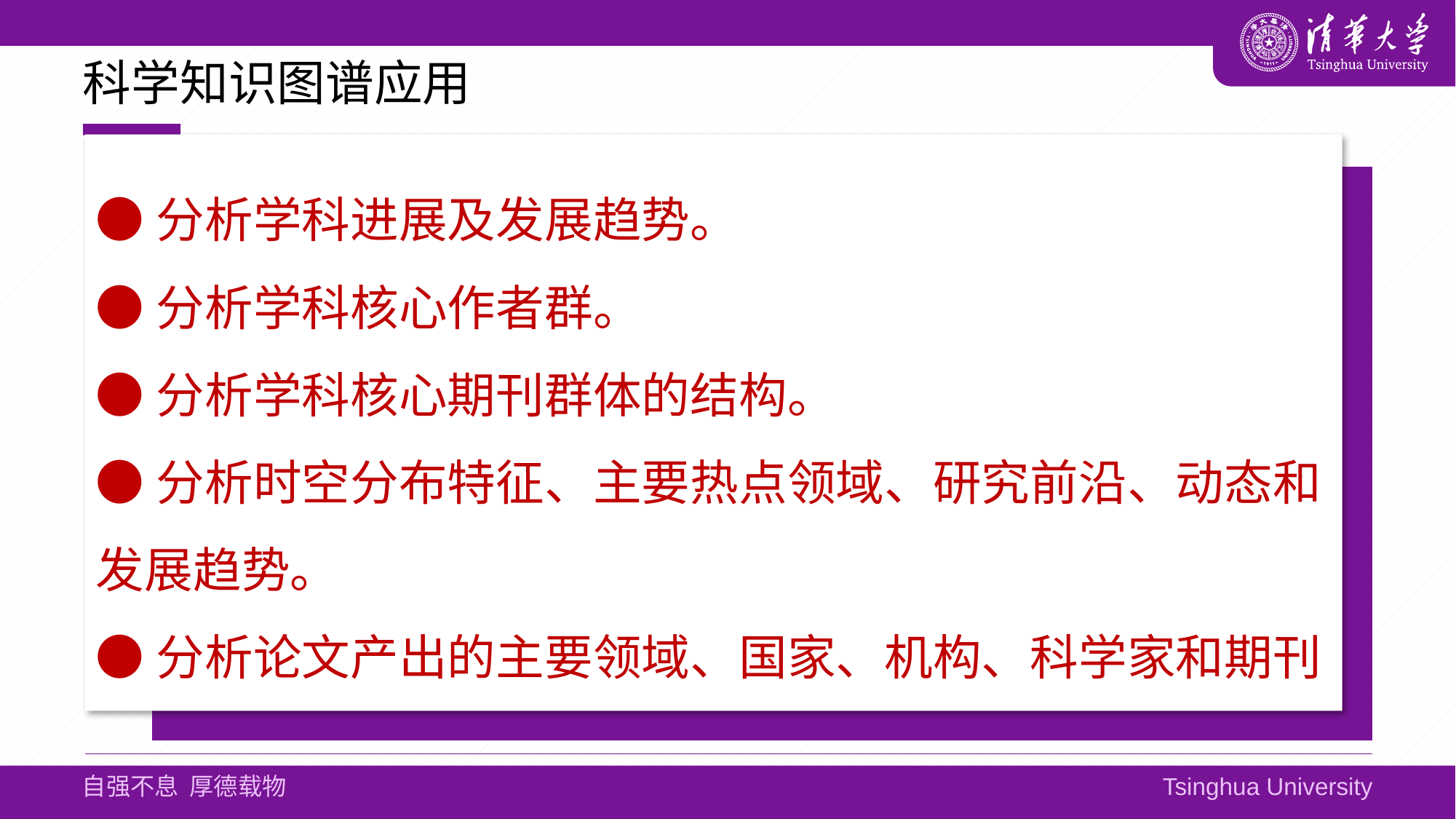

# 科学知识图谱应用
●分析学科进展及发展趋势。
●分析学科核心作者群。
●分析学科核心期刊群体的结构。
●分析时空分布特征、主要热点领域、研究前沿、动态和发展趋势。
●分析论文产出的主要领域、国家、机构、科学家和期刊